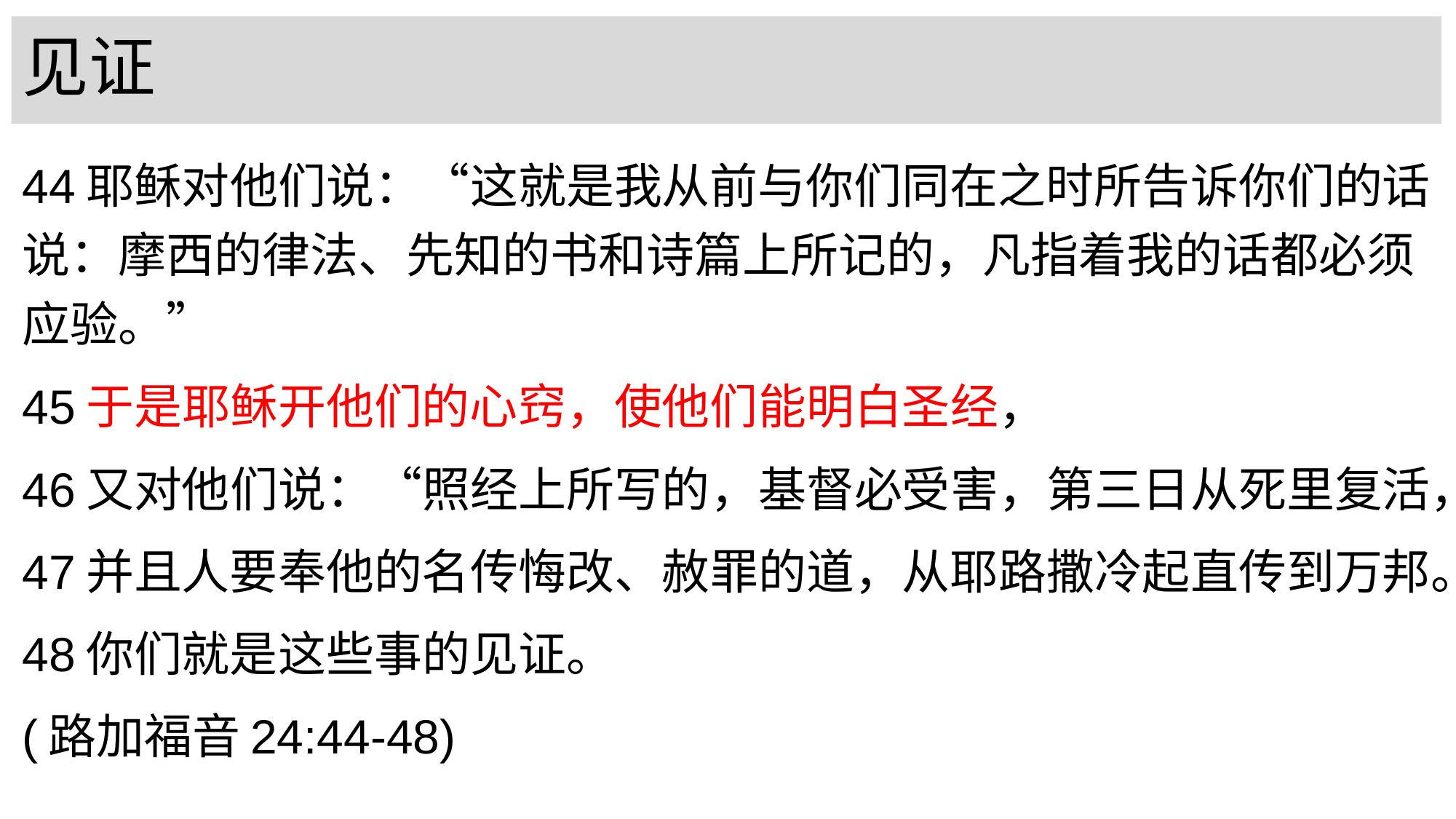

# 见证
44耶稣对他们说：“这就是我从前与你们同在之时所告诉你们的话说：摩西的律法、先知的书和诗篇上所记的，凡指着我的话都必须应验。”
45于是耶稣开他们的心窍，使他们能明白圣经，
46又对他们说：“照经上所写的，基督必受害，第三日从死里复活，
47并且人要奉他的名传悔改、赦罪的道，从耶路撒冷起直传到万邦。
48你们就是这些事的见证。
(路加福音24:44-48)